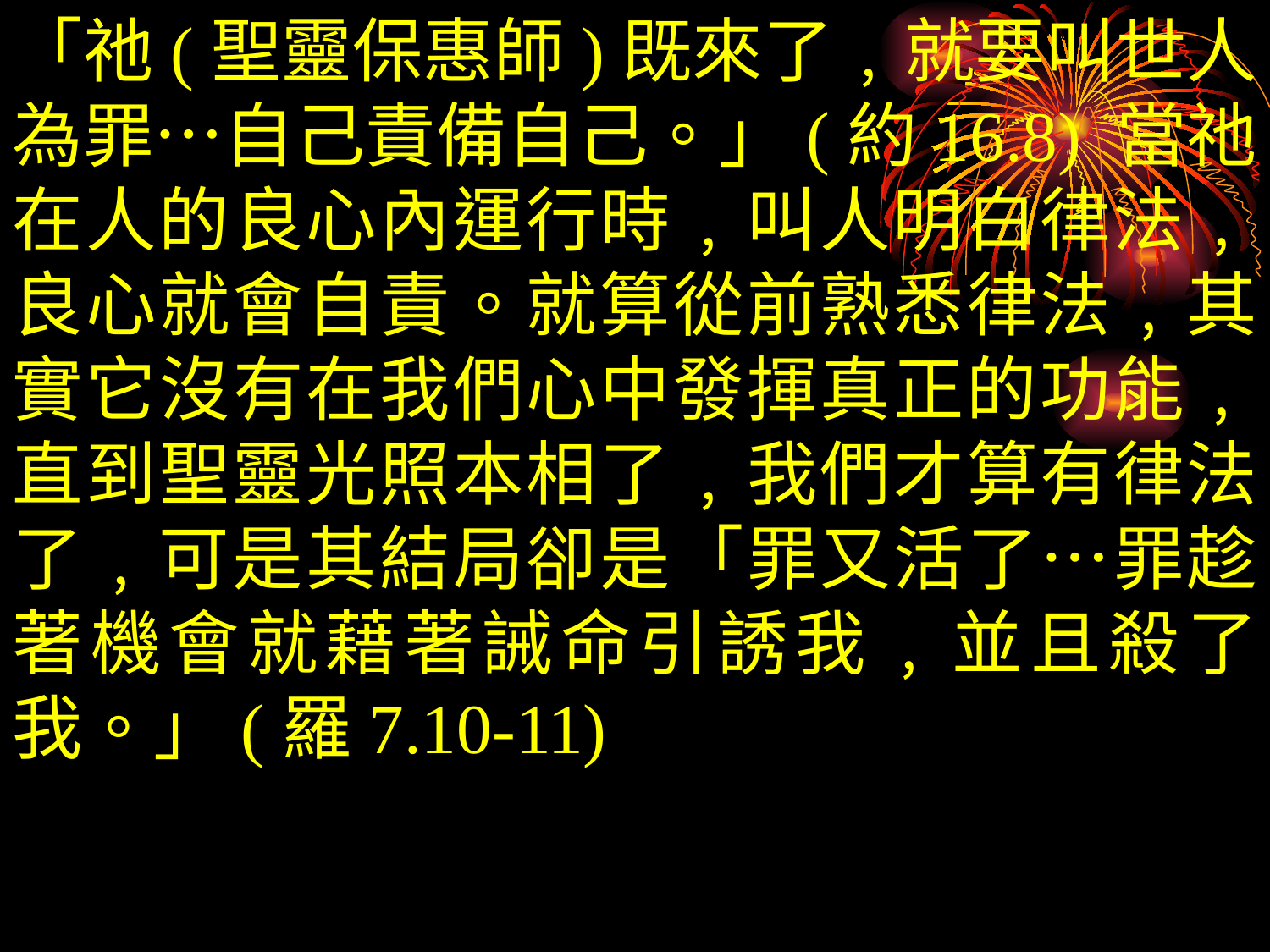

「祂(聖靈保惠師)既來了﹐就要叫世人為罪…自己責備自己。」(約16.8) 當祂在人的良心內運行時﹐叫人明白律法﹐良心就會自責。就算從前熟悉律法﹐其實它沒有在我們心中發揮真正的功能﹐直到聖靈光照本相了﹐我們才算有律法了﹐可是其結局卻是「罪又活了…罪趁著機會就藉著誡命引誘我﹐並且殺了我。」(羅7.10-11)